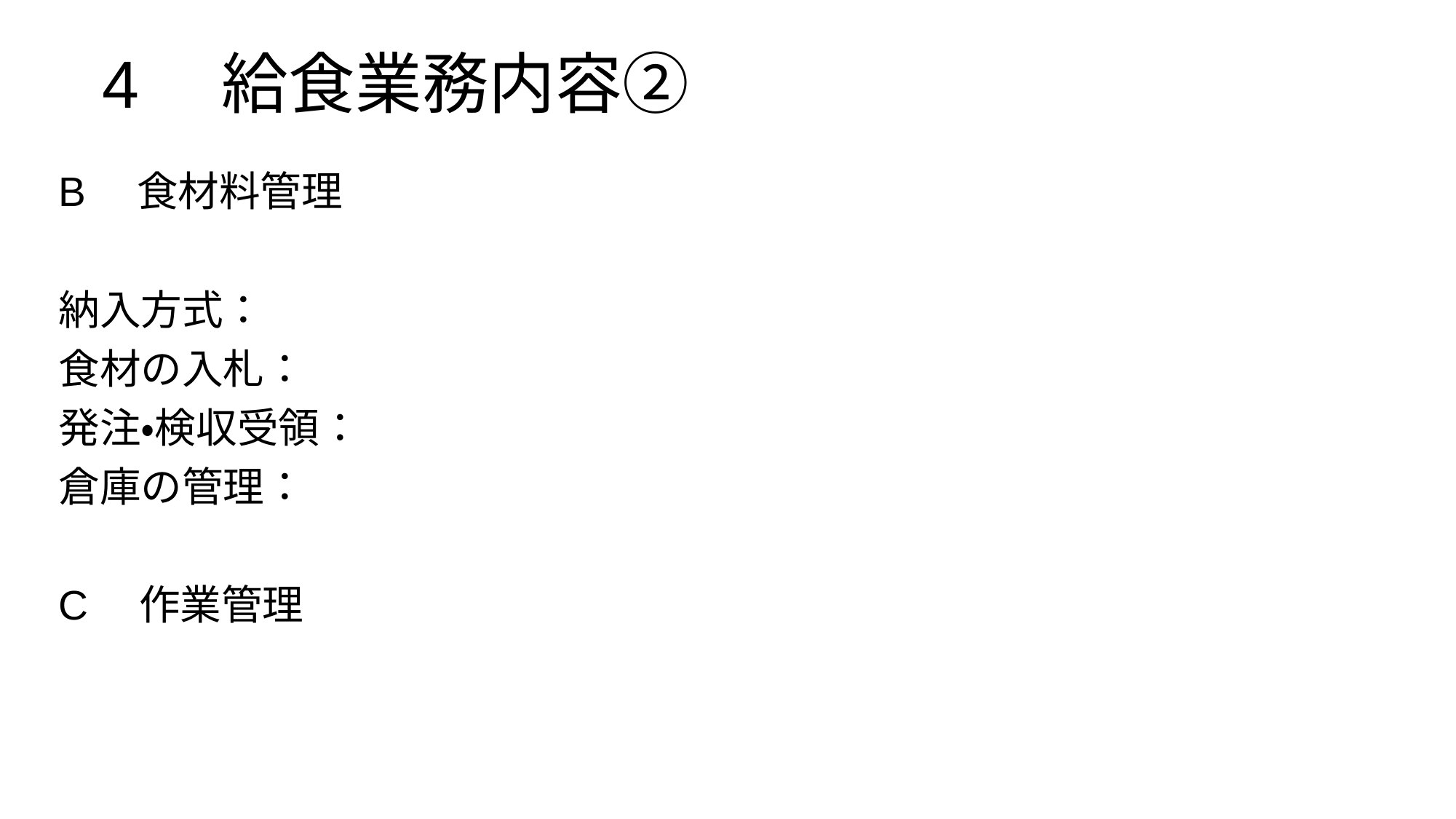

# 4　給食業務内容②
B　食材料管理

納入方式：
食材の入札：
発注・検収受領：
倉庫の管理：

C　作業管理